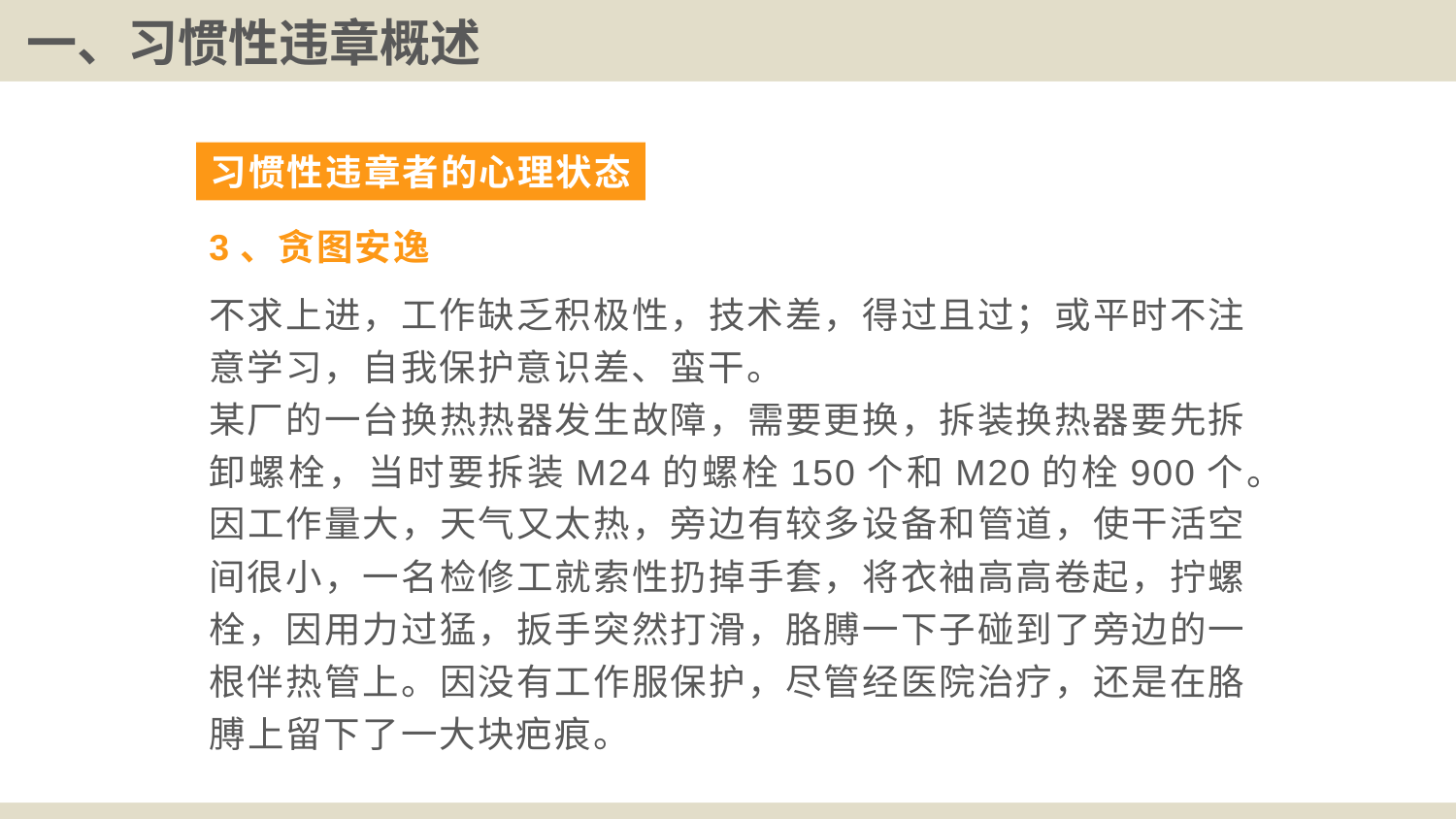

# 一、习惯性违章概述
习惯性违章者的心理状态
3、贪图安逸
不求上进，工作缺乏积极性，技术差，得过且过；或平时不注意学习，自我保护意识差、蛮干。
某厂的一台换热热器发生故障，需要更换，拆装换热器要先拆卸螺栓，当时要拆装M24的螺栓150个和M20的栓900个。因工作量大，天气又太热，旁边有较多设备和管道，使干活空间很小，一名检修工就索性扔掉手套，将衣袖高高卷起，拧螺栓，因用力过猛，扳手突然打滑，胳膊一下子碰到了旁边的一根伴热管上。因没有工作服保护，尽管经医院治疗，还是在胳膊上留下了一大块疤痕。